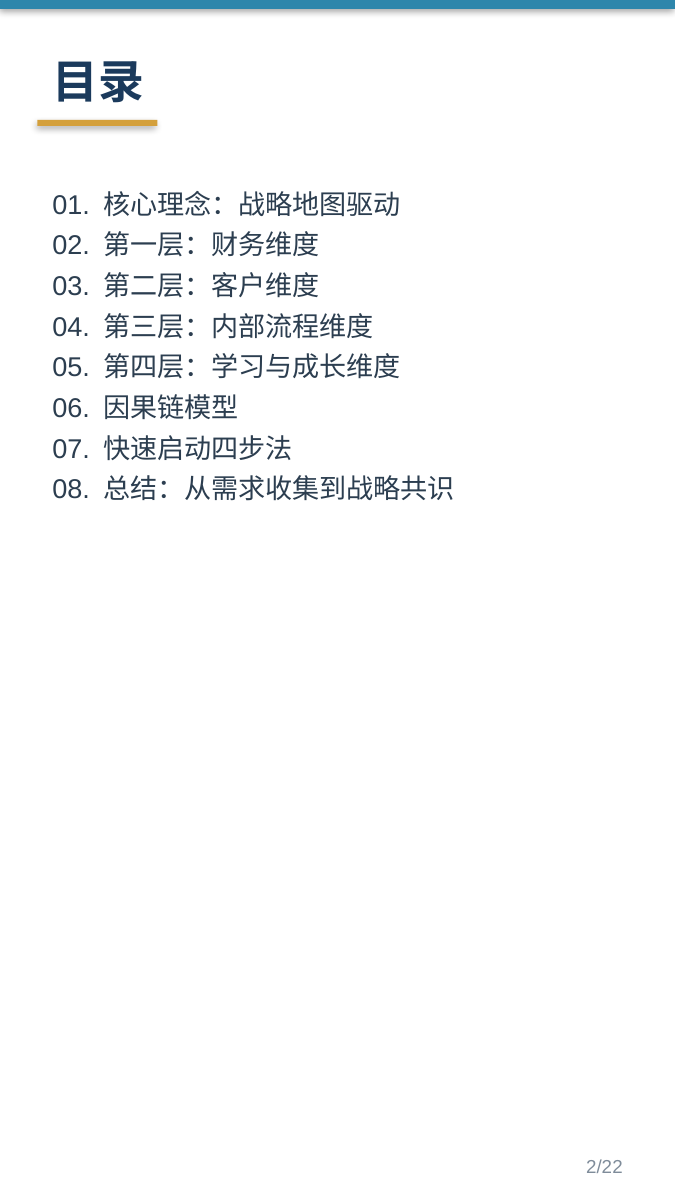

目录

01. 核心理念：战略地图驱动
02. 第一层：财务维度
03. 第二层：客户维度
04. 第三层：内部流程维度
05. 第四层：学习与成长维度
06. 因果链模型
07. 快速启动四步法
08. 总结：从需求收集到战略共识
2/22